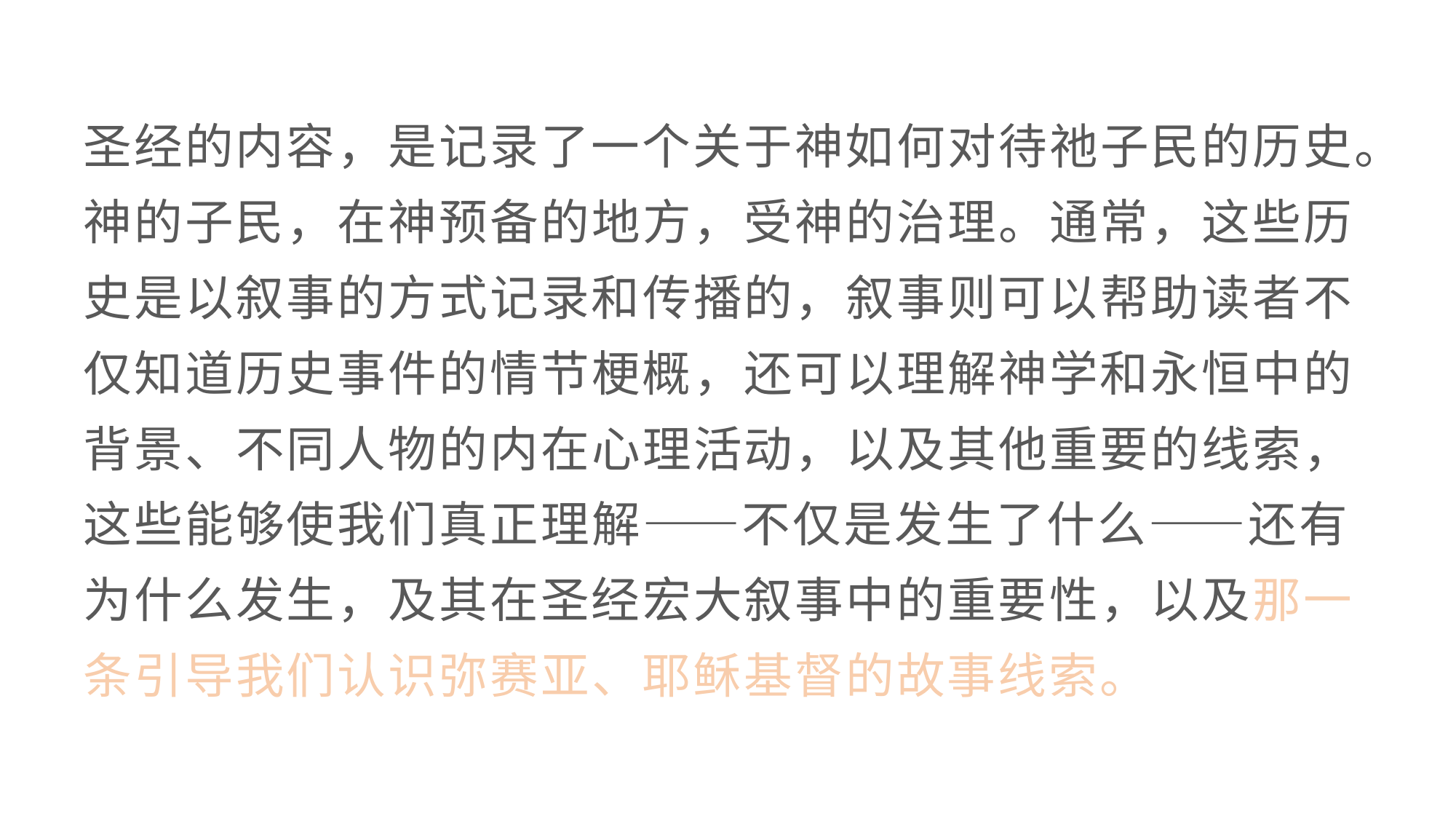

圣经的内容，是记录了一个关于神如何对待祂子民的历史。神的子民，在神预备的地方，受神的治理。通常，这些历史是以叙事的方式记录和传播的，叙事则可以帮助读者不仅知道历史事件的情节梗概，还可以理解神学和永恒中的背景、不同人物的内在心理活动，以及其他重要的线索，这些能够使我们真正理解——不仅是发生了什么——还有为什么发生，及其在圣经宏大叙事中的重要性，以及那一条引导我们认识弥赛亚、耶稣基督的故事线索。